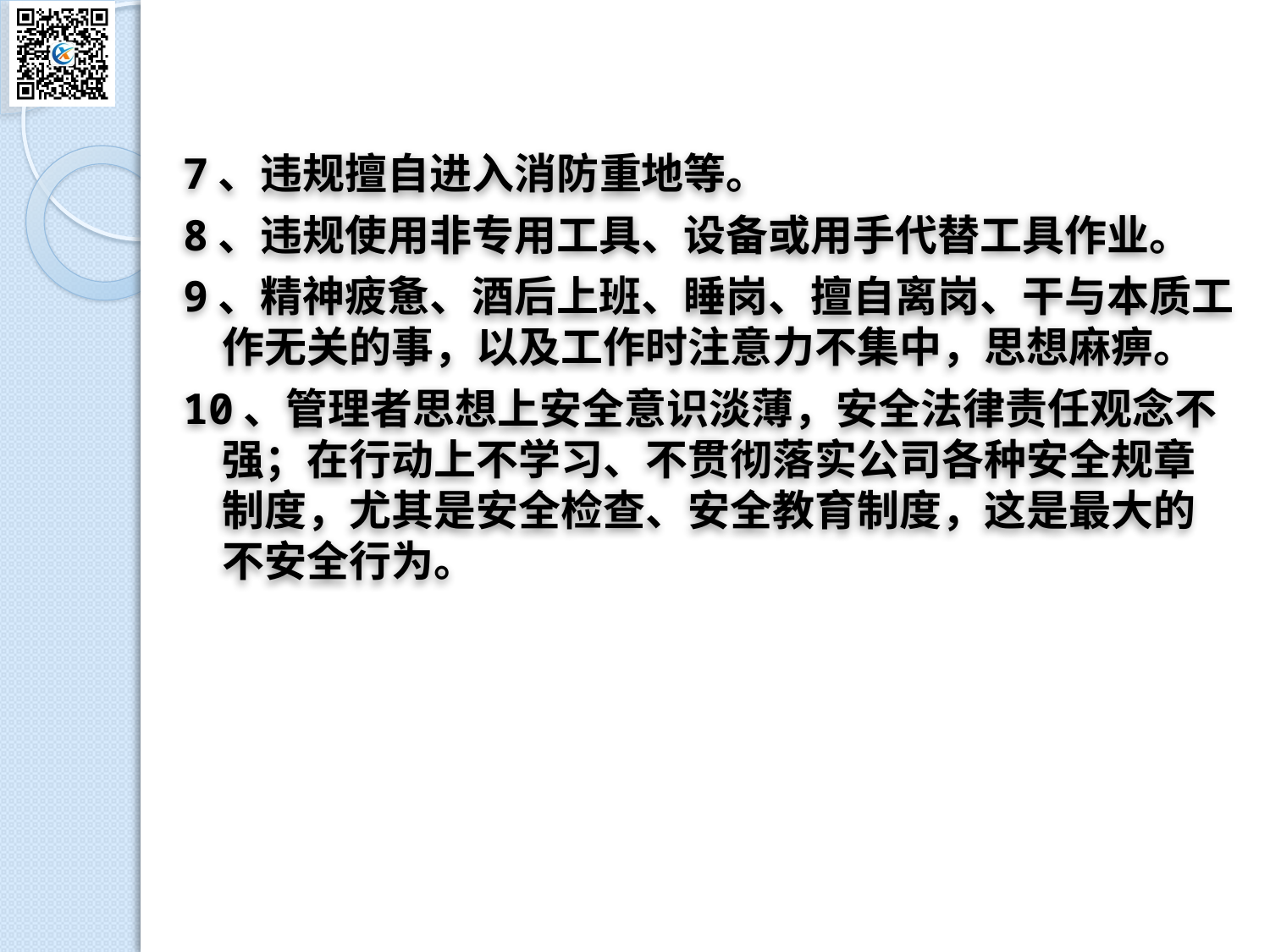

7、违规擅自进入消防重地等。
8、违规使用非专用工具、设备或用手代替工具作业。
9、精神疲惫、酒后上班、睡岗、擅自离岗、干与本质工作无关的事，以及工作时注意力不集中，思想麻痹。
10、管理者思想上安全意识淡薄，安全法律责任观念不强；在行动上不学习、不贯彻落实公司各种安全规章制度，尤其是安全检查、安全教育制度，这是最大的不安全行为。